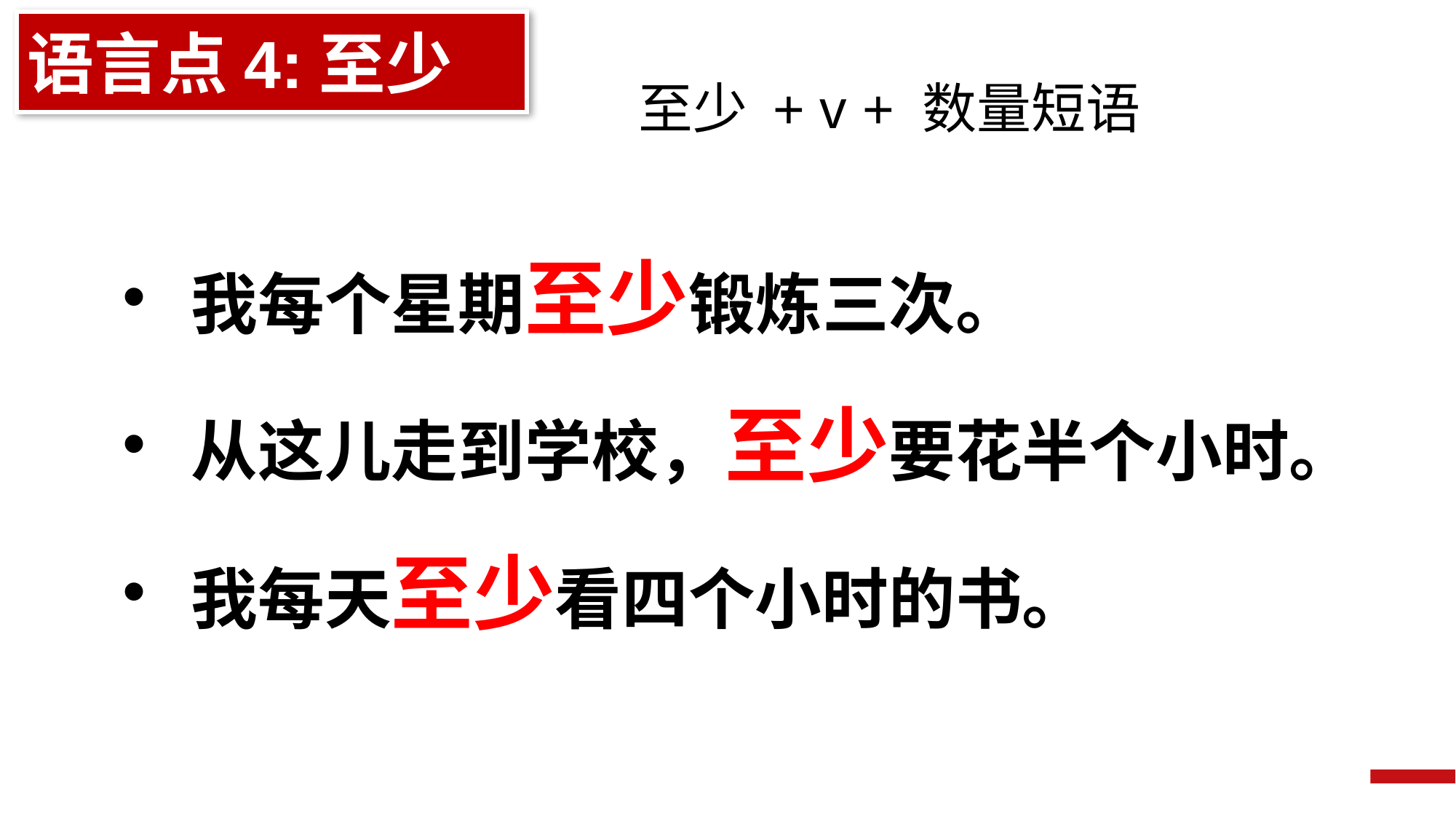

语言点4:至少
至少 + v + 数量短语
我每个星期至少锻炼三次。
从这儿走到学校，至少要花半个小时。
我每天至少看四个小时的书。